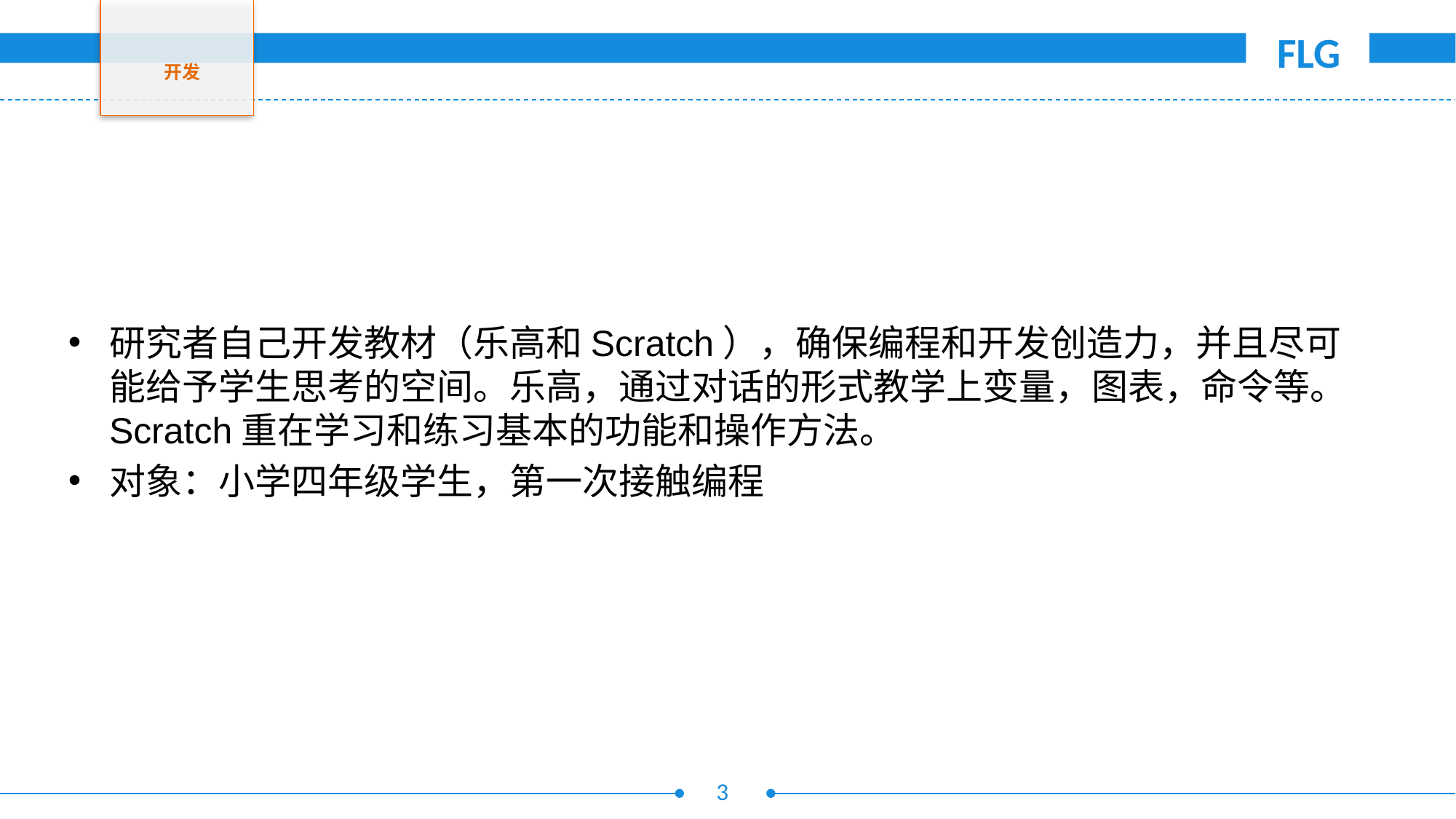

开发

研究者自己开发教材（乐高和Scratch），确保编程和开发创造力，并且尽可能给予学生思考的空间。乐高，通过对话的形式教学上变量，图表，命令等。Scratch重在学习和练习基本的功能和操作方法。
对象：小学四年级学生，第一次接触编程